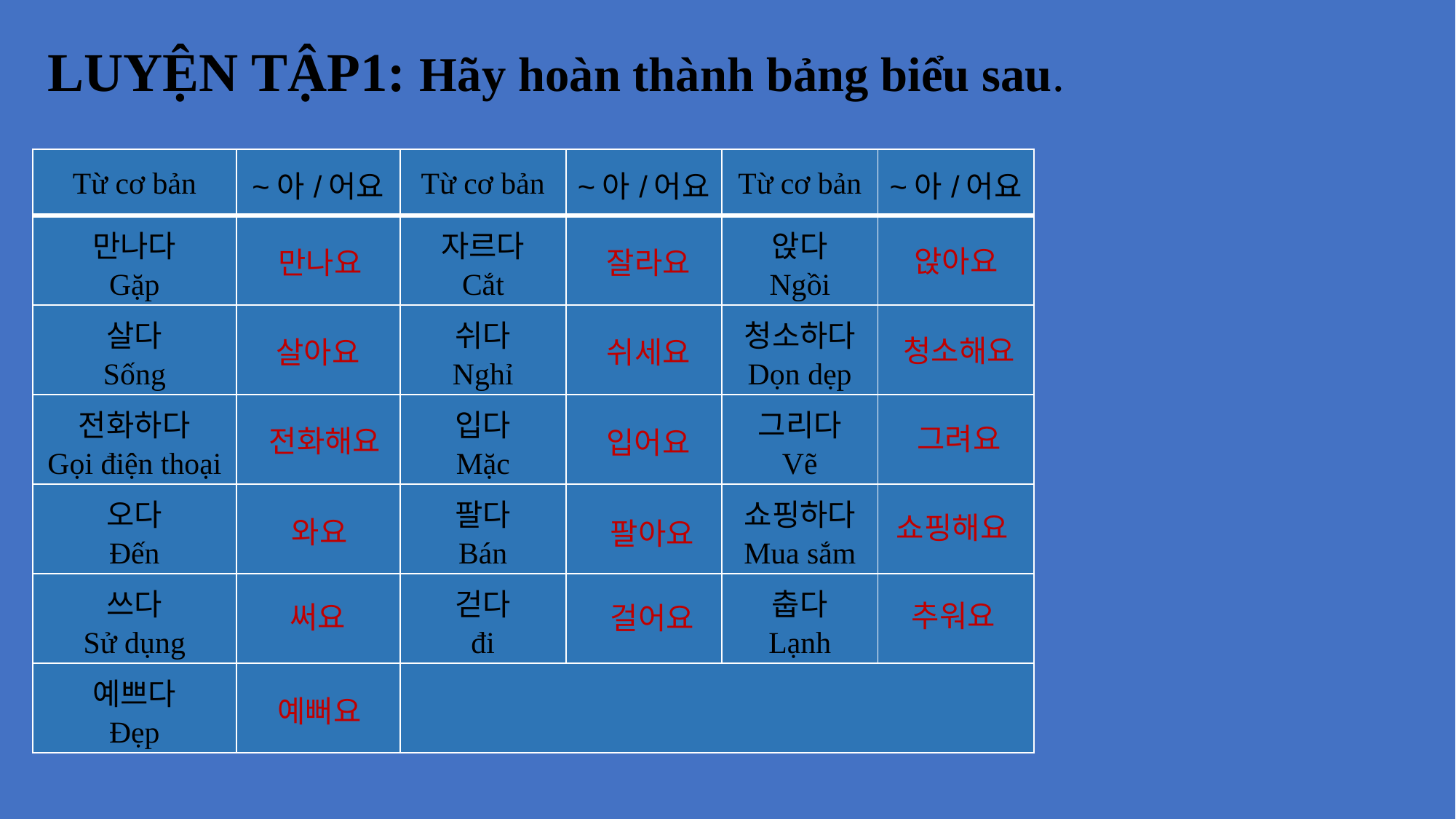

LUYỆN TẬP1: Hãy hoàn thành bảng biểu sau.
| Từ cơ bản | ~아/어요 | Từ cơ bản | ~아/어요 | Từ cơ bản | ~아/어요 |
| --- | --- | --- | --- | --- | --- |
| 만나다 Gặp |  | 자르다 Cắt |  | 앉다 Ngồi |  |
| 살다 Sống |  | 쉬다 Nghỉ |  | 청소하다 Dọn dẹp |  |
| 전화하다 Gọi điện thoại |  | 입다 Mặc |  | 그리다 Vẽ |  |
| 오다 Đến |  | 팔다 Bán |  | 쇼핑하다 Mua sắm |  |
| 쓰다 Sử dụng |  | 걷다 đi |  | 춥다 Lạnh |  |
| 예쁘다 Đẹp |  |  |  |  |  |
앉아요
만나요
잘라요
청소해요
살아요
쉬세요
그려요
전화해요
입어요
쇼핑해요
와요
팔아요
추워요
써요
걸어요
예뻐요